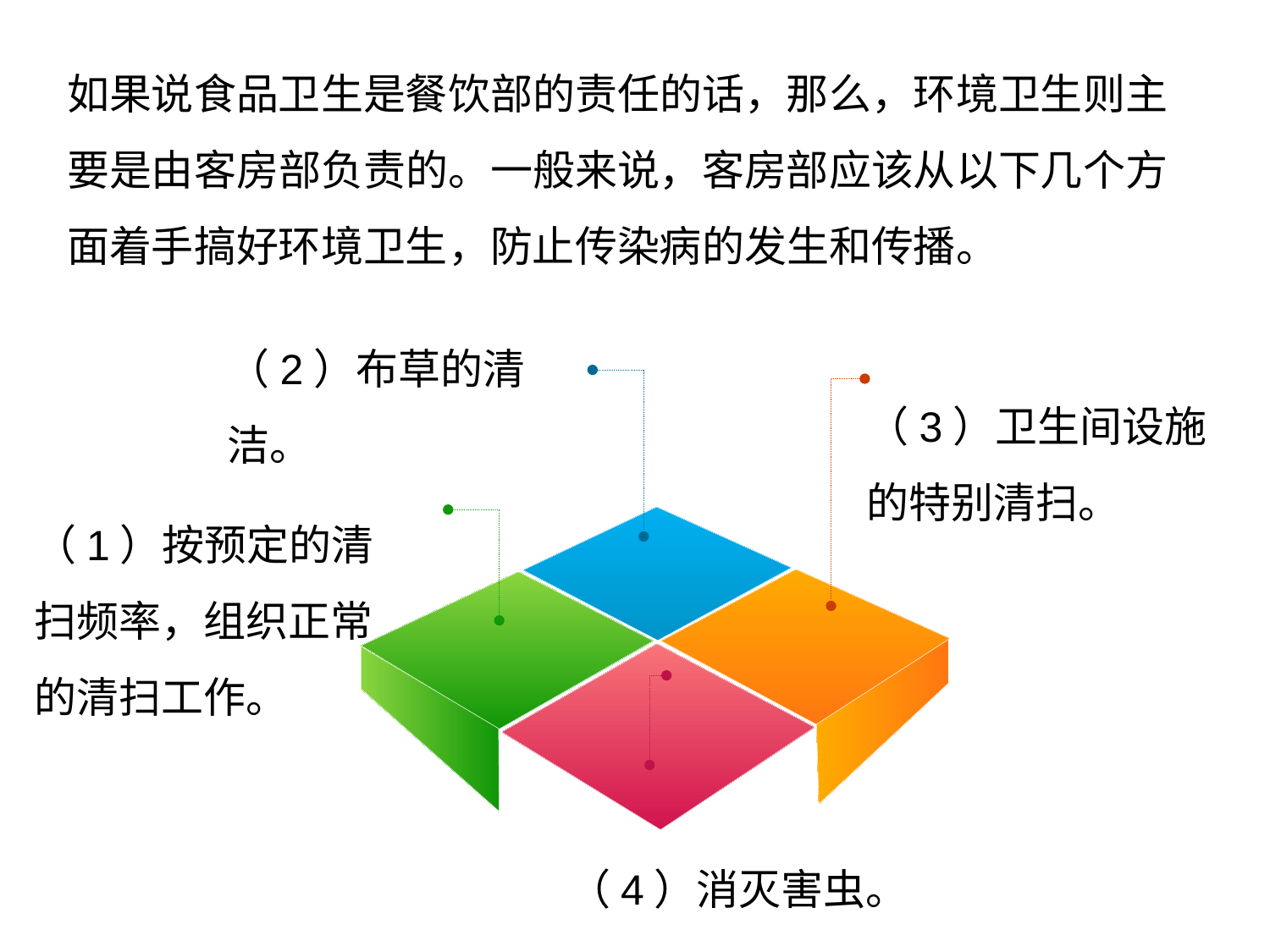

如果说食品卫生是餐饮部的责任的话，那么，环境卫生则主要是由客房部负责的。一般来说，客房部应该从以下几个方面着手搞好环境卫生，防止传染病的发生和传播。
（2）布草的清洁。
（3）卫生间设施的特别清扫。

（1）按预定的清扫频率，组织正常的清扫工作。

 （4）消灭害虫。